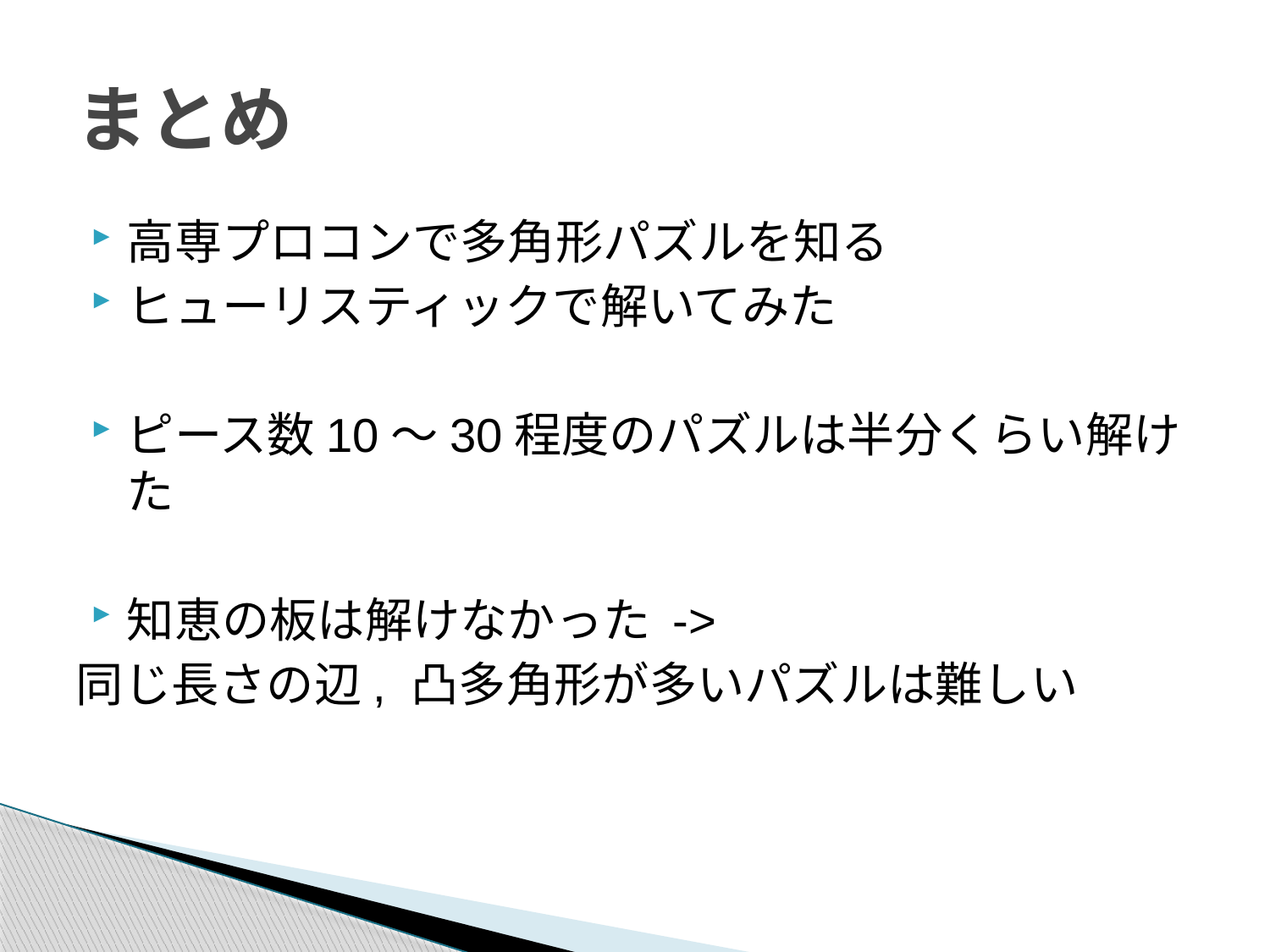

# まとめ
高専プロコンで多角形パズルを知る
ヒューリスティックで解いてみた

ピース数10～30程度のパズルは半分くらい解けた

知恵の板は解けなかった ->
同じ長さの辺, 凸多角形が多いパズルは難しい